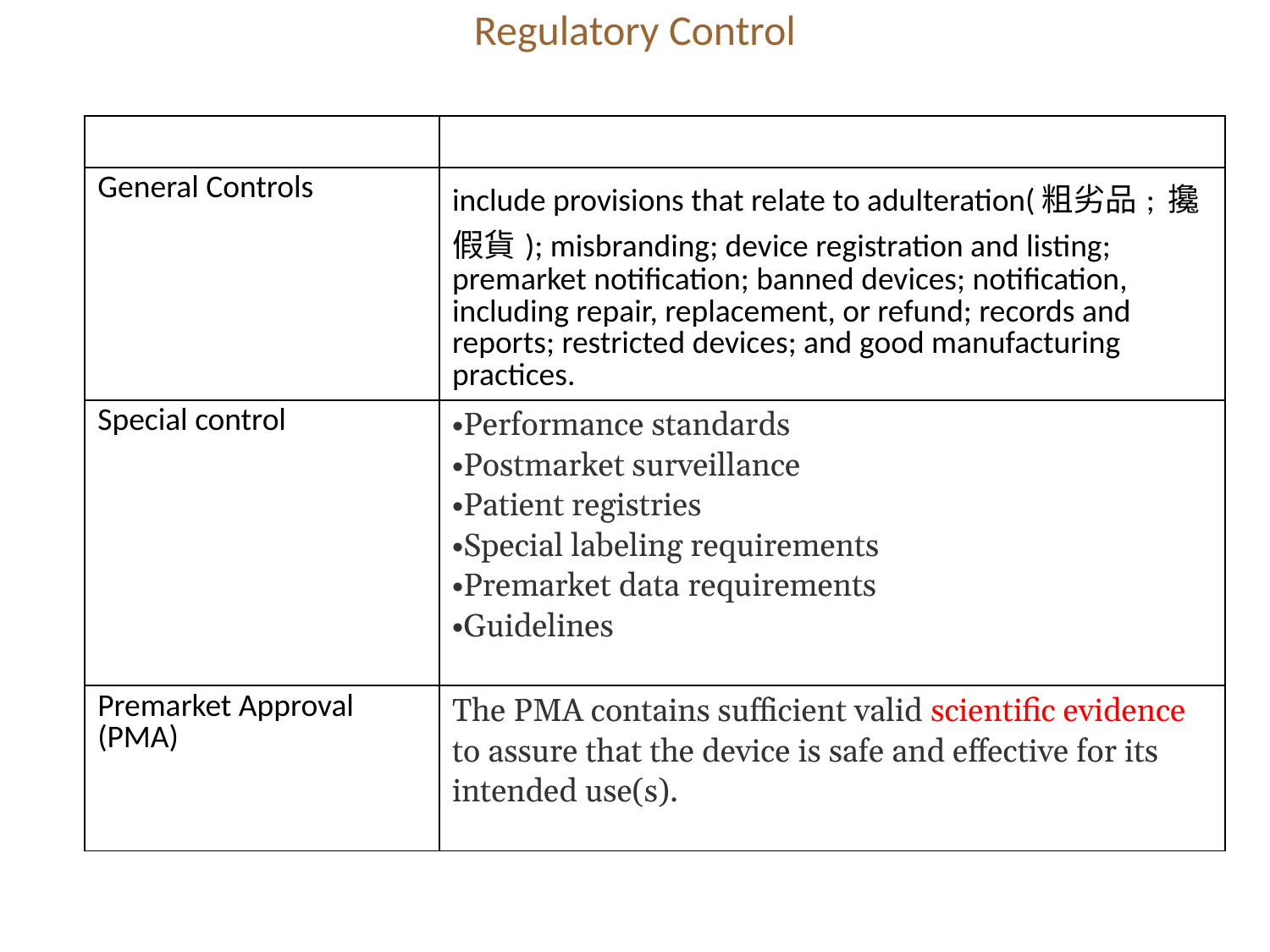

# Regulatory Control
|  |  |
| --- | --- |
| General Controls | include provisions that relate to adulteration(粗劣品; 攙假貨); misbranding; device registration and listing; premarket notification; banned devices; notification, including repair, replacement, or refund; records and reports; restricted devices; and good manufacturing practices. |
| Special control | Performance standards Postmarket surveillance Patient registries Special labeling requirements Premarket data requirements Guidelines |
| Premarket Approval (PMA) | The PMA contains sufficient valid scientific evidence to assure that the device is safe and effective for its intended use(s). |